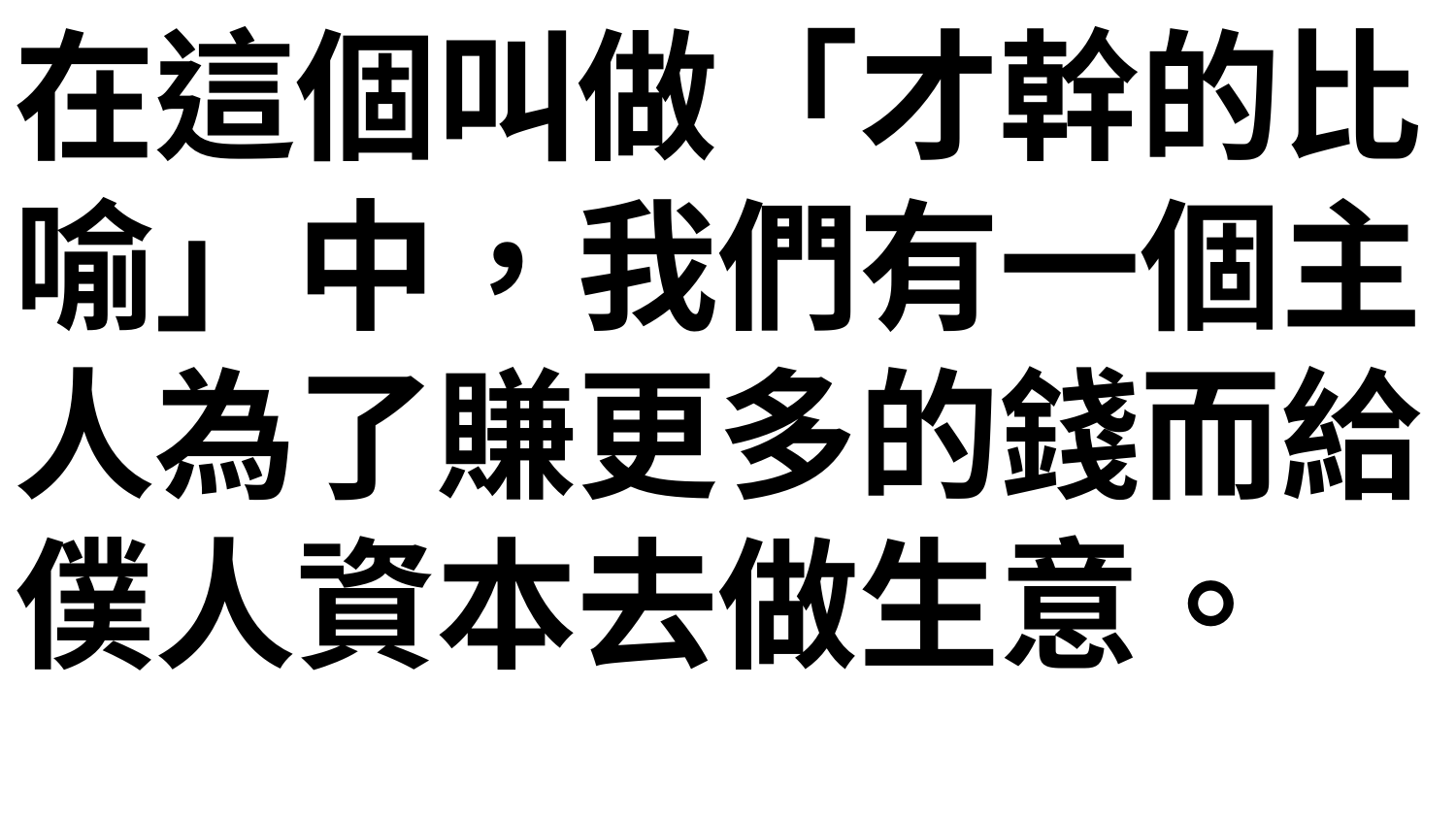

在這個叫做「才幹的比喻」中，我們有一個主人為了賺更多的錢而給僕人資本去做生意。